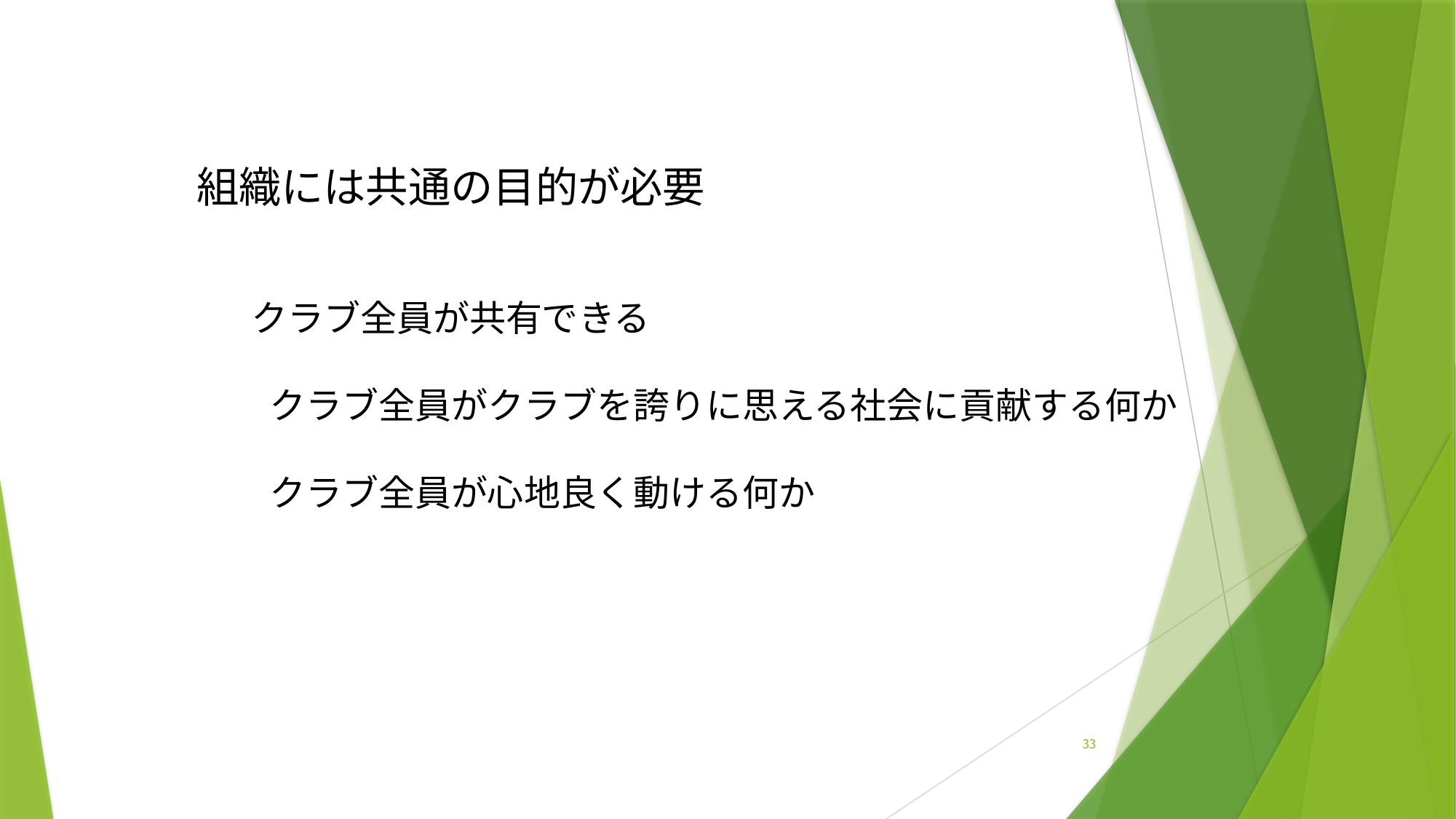

組織には共通の目的が必要

　　クラブ全員が共有できる

　　クラブ全員がクラブを誇りに思える社会に貢献する何か

　　クラブ全員が心地良く動ける何か

33